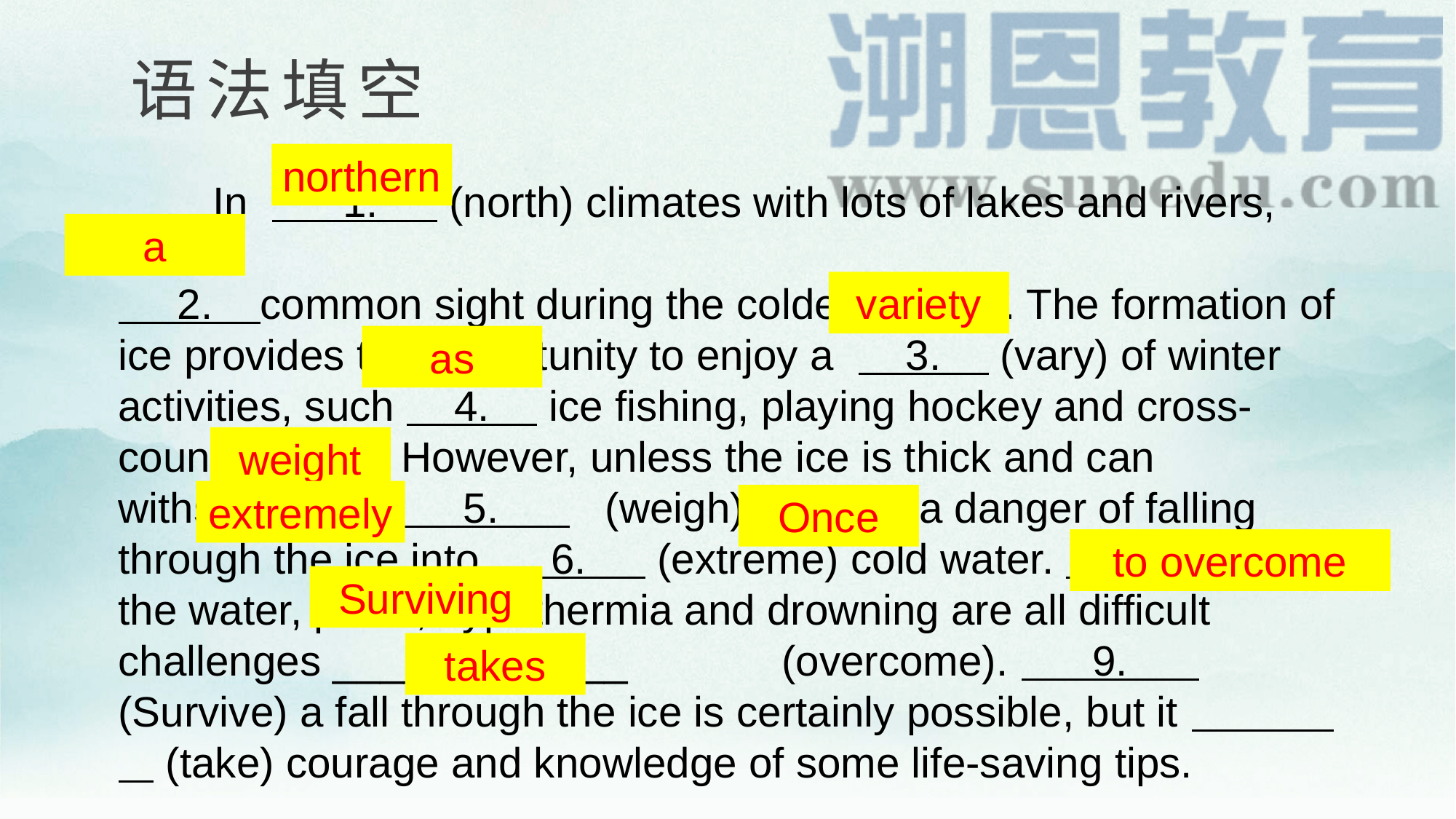

语法填空
northern
        In        1.      (north) climates with lots of lakes and rivers, ice is
     2.    common sight during the colder months. The formation of ice provides the opportunity to enjoy a      3.     (vary) of winter activities, such     4.     ice fishing, playing hockey and cross-country skiing. However, unless the ice is thick and can withstand your      5.         (weigh), there is a danger of falling through the ice into      6.      (extreme) cold water.       7.       in the water, panic, hypothermia and drowning are all difficult challenges _____8.______             (overcome).       9.       (Survive) a fall through the ice is certainly possible, but it                  (take) courage and knowledge of some life-saving tips.
a
variety
as
weight
extremely
Once
to overcome
Surviving
takes